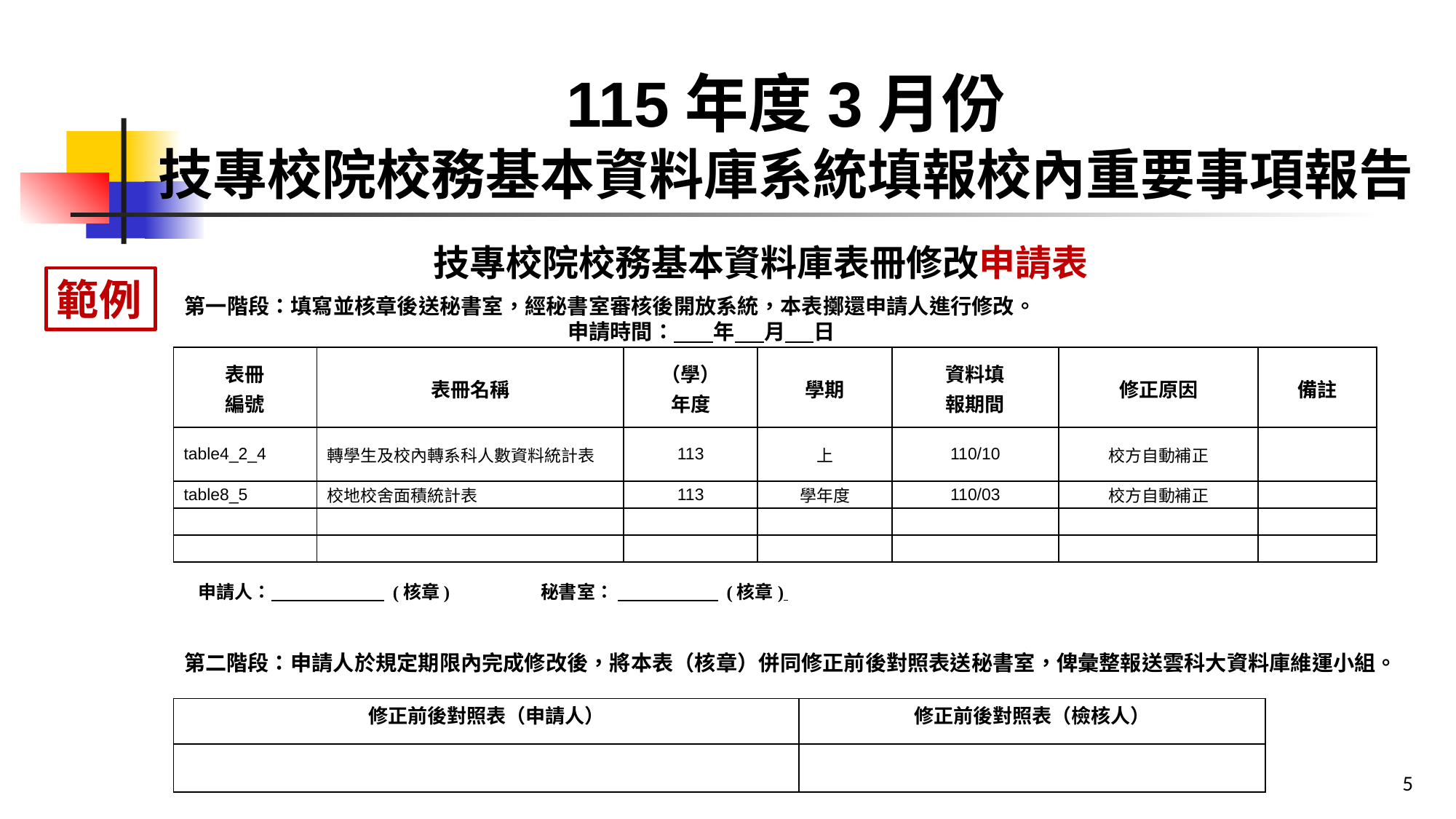

115年度3月份
技專校院校務基本資料庫系統填報校內重要事項報告
技專校院校務基本資料庫表冊修改申請表
第一階段：填寫並核章後送秘書室，經秘書室審核後開放系統，本表擲還申請人進行修改。
                                                                             申請時間：        年      月      日

範例
| 表冊 編號 | 表冊名稱 | （學） 年度 | 學期 | 資料填 報期間 | 修正原因 | 備註 |
| --- | --- | --- | --- | --- | --- | --- |
| table4\_2\_4 | 轉學生及校內轉系科人數資料統計表 | 113 | 上 | 110/10 | 校方自動補正 |  |
| table8\_5 | 校地校舍面積統計表 | 113 | 學年度 | 110/03 | 校方自動補正 |  |
|  |  |  |  |  |  |  |
|  |  |  |  |  |  |  |
申請人：                            (核章)                   秘書室：                          (核章)

第二階段：申請人於規定期限內完成修改後，將本表（核章）併同修正前後對照表送秘書室，俾彙整報送雲科大資料庫維運小組。
| 修正前後對照表（申請人） | 修正前後對照表（檢核人） |
| --- | --- |
|  |  |
5